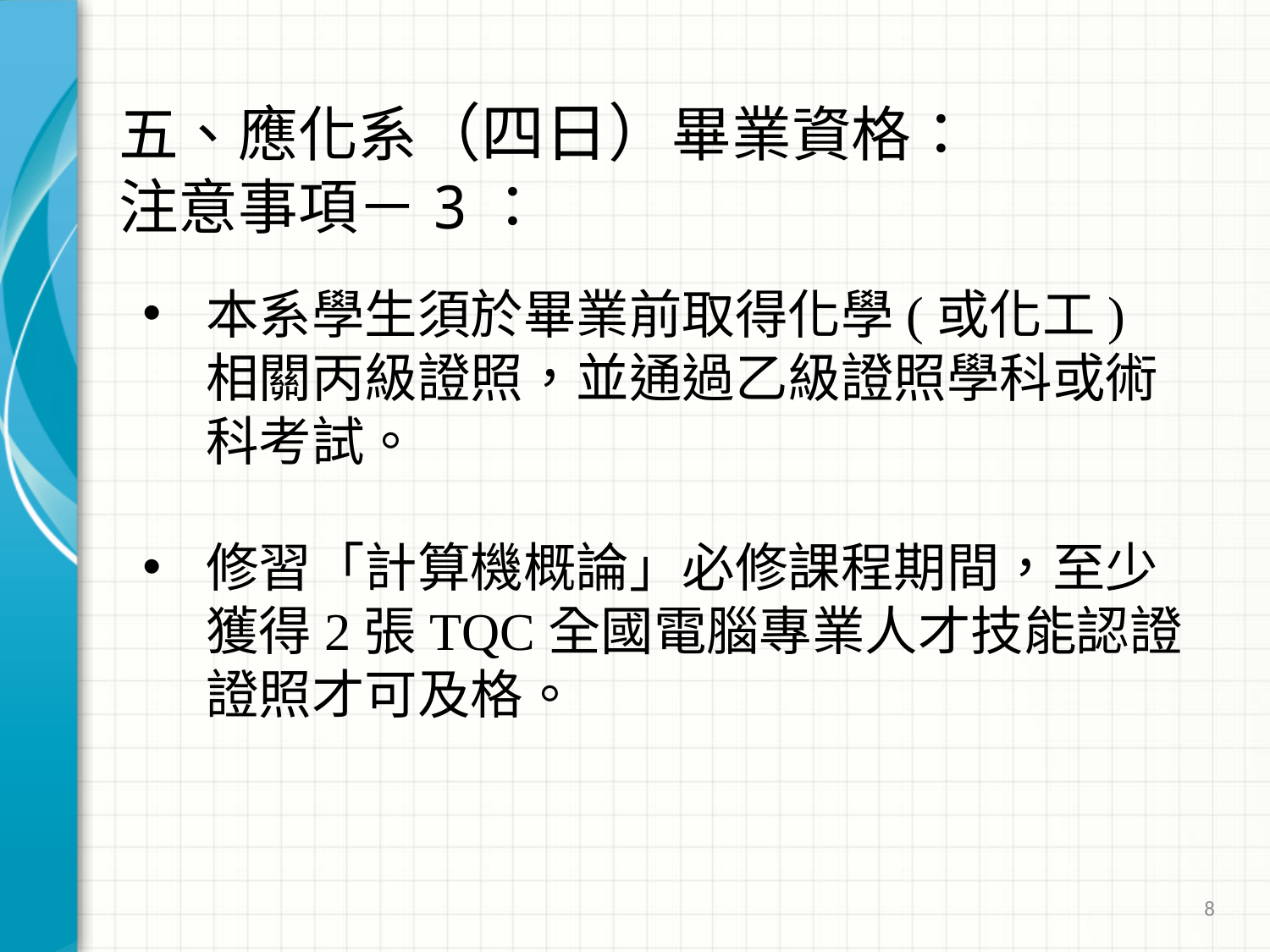

# 五、應化系（四日）畢業資格： 注意事項－3：
本系學生須於畢業前取得化學(或化工)相關丙級證照，並通過乙級證照學科或術科考試。

修習「計算機概論」必修課程期間，至少獲得2張TQC全國電腦專業人才技能認證證照才可及格。

8